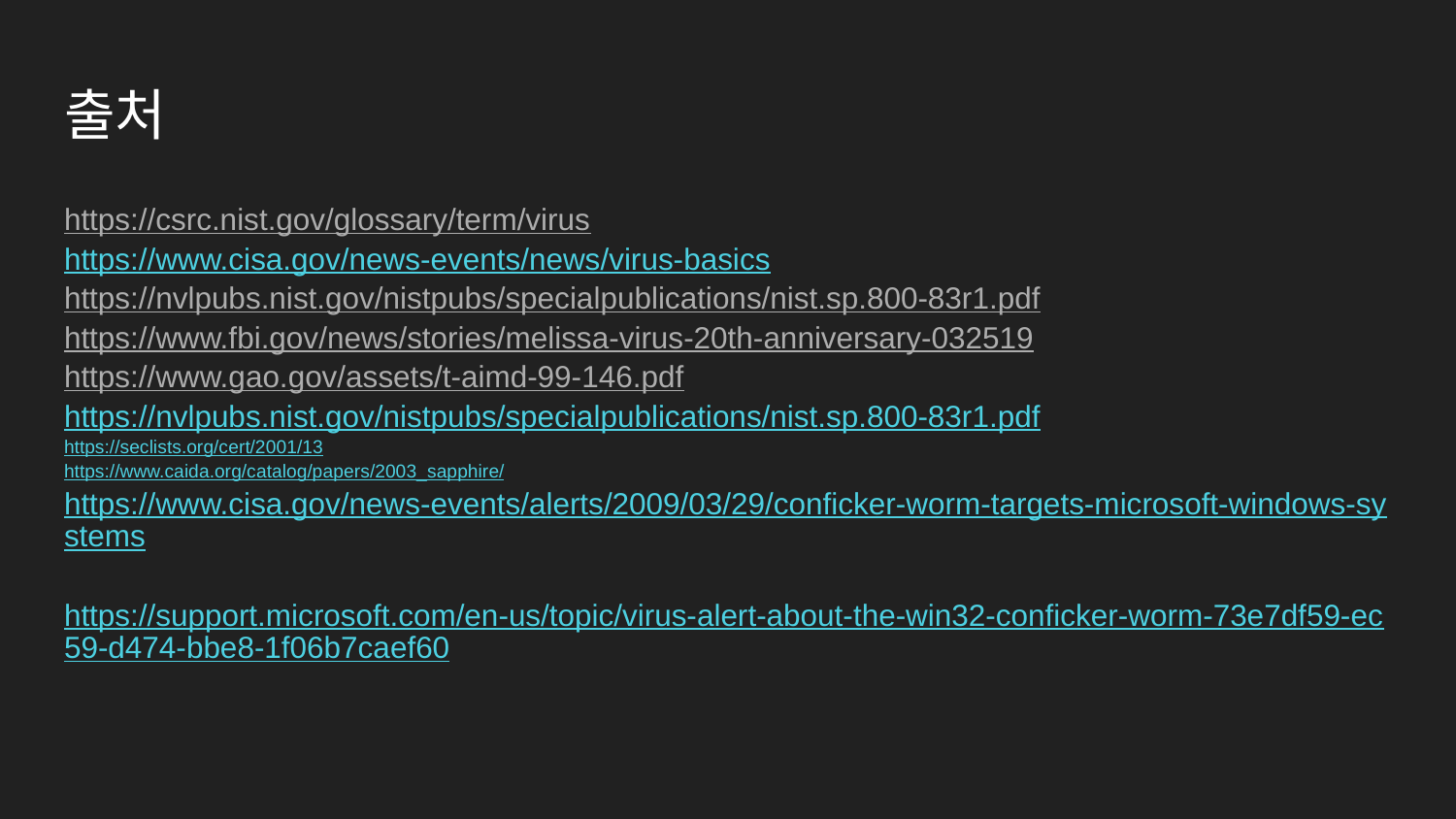

# 출처
https://csrc.nist.gov/glossary/term/virus
https://www.cisa.gov/news-events/news/virus-basics
https://nvlpubs.nist.gov/nistpubs/specialpublications/nist.sp.800-83r1.pdf
https://www.fbi.gov/news/stories/melissa-virus-20th-anniversary-032519
https://www.gao.gov/assets/t-aimd-99-146.pdf
https://nvlpubs.nist.gov/nistpubs/specialpublications/nist.sp.800-83r1.pdf
https://seclists.org/cert/2001/13
https://www.caida.org/catalog/papers/2003_sapphire/
https://www.cisa.gov/news-events/alerts/2009/03/29/conficker-worm-targets-microsoft-windows-systems
https://support.microsoft.com/en-us/topic/virus-alert-about-the-win32-conficker-worm-73e7df59-ec59-d474-bbe8-1f06b7caef60